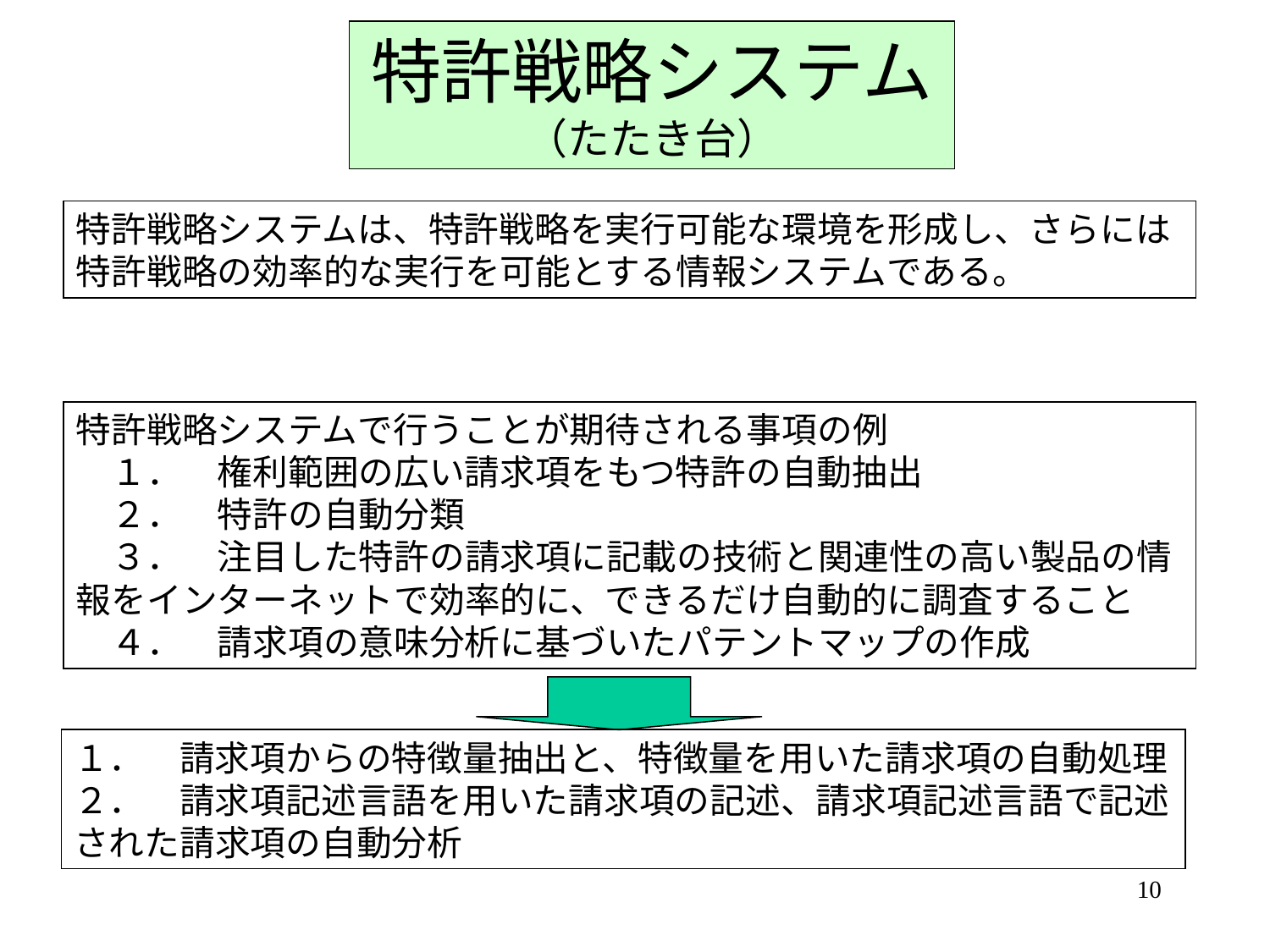

特許戦略システム
（たたき台）
特許戦略システムは、特許戦略を実行可能な環境を形成し、さらには特許戦略の効率的な実行を可能とする情報システムである。
特許戦略システムで行うことが期待される事項の例
　１．　権利範囲の広い請求項をもつ特許の自動抽出
　２．　特許の自動分類
　３．　注目した特許の請求項に記載の技術と関連性の高い製品の情報をインターネットで効率的に、できるだけ自動的に調査すること
　４．　請求項の意味分析に基づいたパテントマップの作成

１．　請求項からの特徴量抽出と、特徴量を用いた請求項の自動処理
２．　請求項記述言語を用いた請求項の記述、請求項記述言語で記述された請求項の自動分析
10